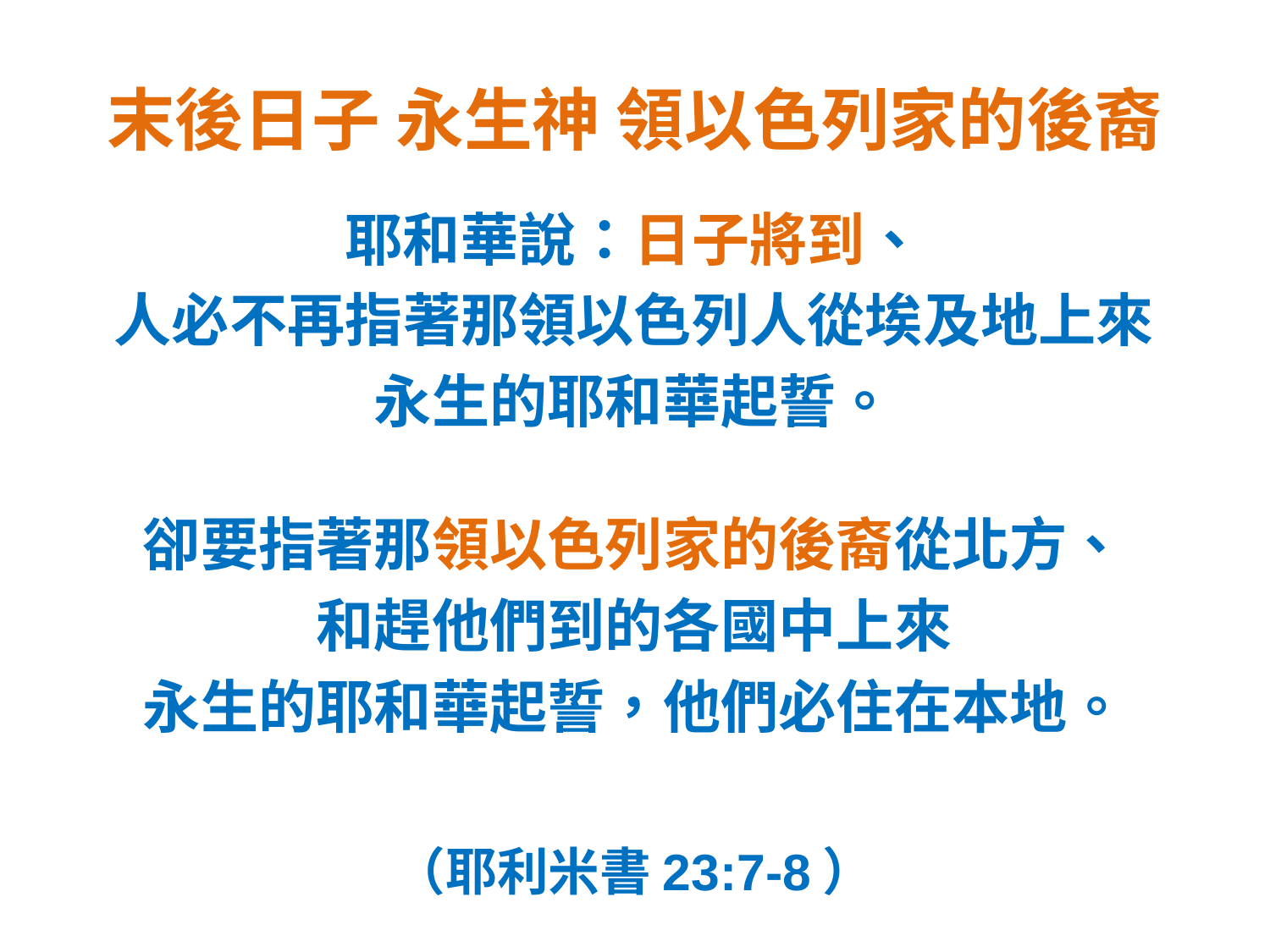

# 末後日子 永生神 領以色列家的後裔
耶和華說：日子將到、
人必不再指著那領以色列人從埃及地上來
永生的耶和華起誓。

卻要指著那領以色列家的後裔從北方、
和趕他們到的各國中上來
永生的耶和華起誓，他們必住在本地。

（耶利米書23:7-8）